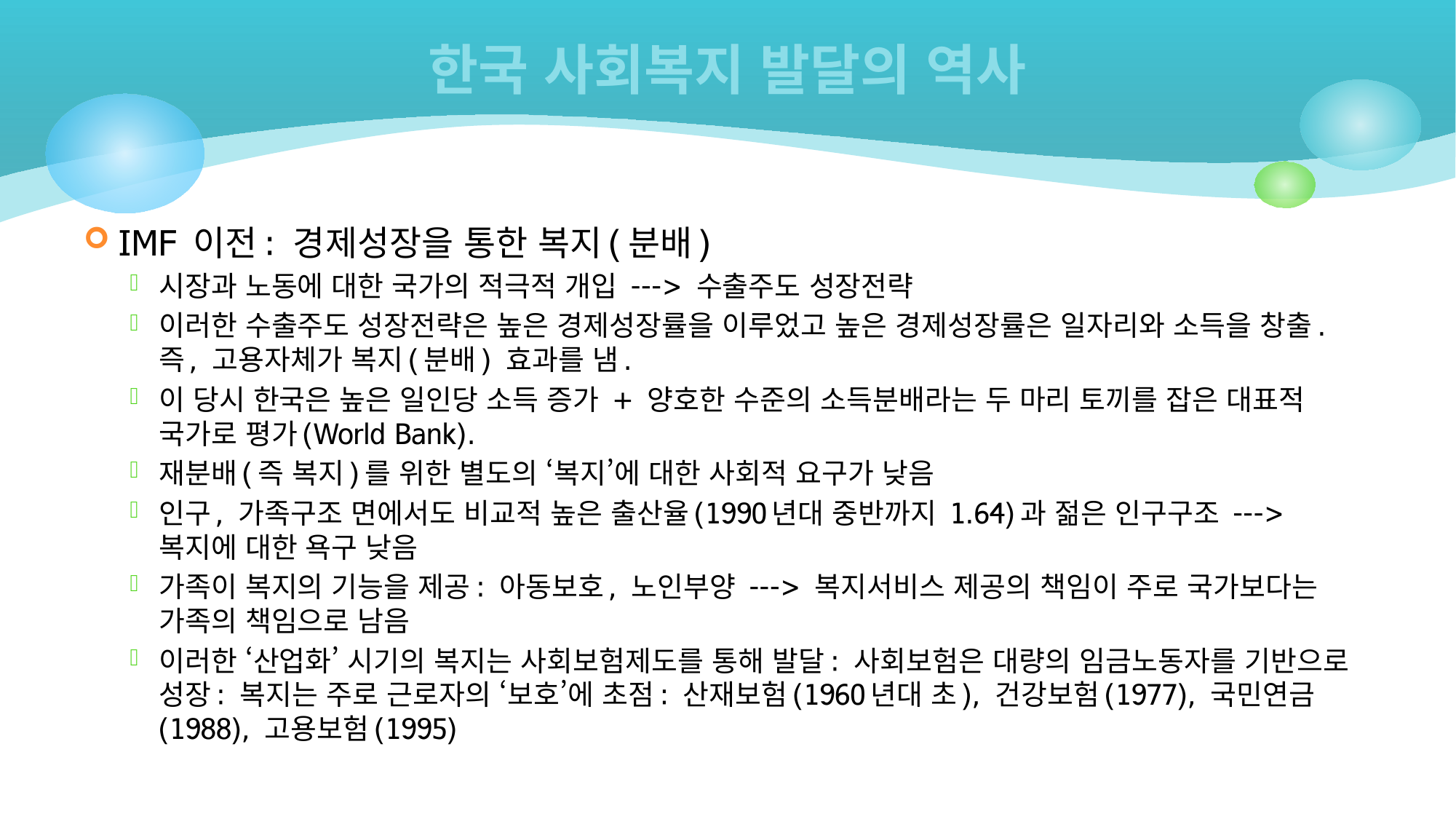

# 한국 사회복지 발달의 역사
IMF 이전: 경제성장을 통한 복지(분배)
시장과 노동에 대한 국가의 적극적 개입 ---> 수출주도 성장전략
이러한 수출주도 성장전략은 높은 경제성장률을 이루었고 높은 경제성장률은 일자리와 소득을 창출. 즉, 고용자체가 복지(분배) 효과를 냄.
이 당시 한국은 높은 일인당 소득 증가 + 양호한 수준의 소득분배라는 두 마리 토끼를 잡은 대표적 국가로 평가(World Bank).
재분배(즉 복지)를 위한 별도의 ‘복지’에 대한 사회적 요구가 낮음
인구, 가족구조 면에서도 비교적 높은 출산율(1990년대 중반까지 1.64)과 젊은 인구구조 ---> 복지에 대한 욕구 낮음
가족이 복지의 기능을 제공: 아동보호, 노인부양 ---> 복지서비스 제공의 책임이 주로 국가보다는 가족의 책임으로 남음
이러한 ‘산업화’ 시기의 복지는 사회보험제도를 통해 발달: 사회보험은 대량의 임금노동자를 기반으로 성장: 복지는 주로 근로자의 ‘보호’에 초점: 산재보험(1960년대 초), 건강보험(1977), 국민연금(1988), 고용보험(1995)